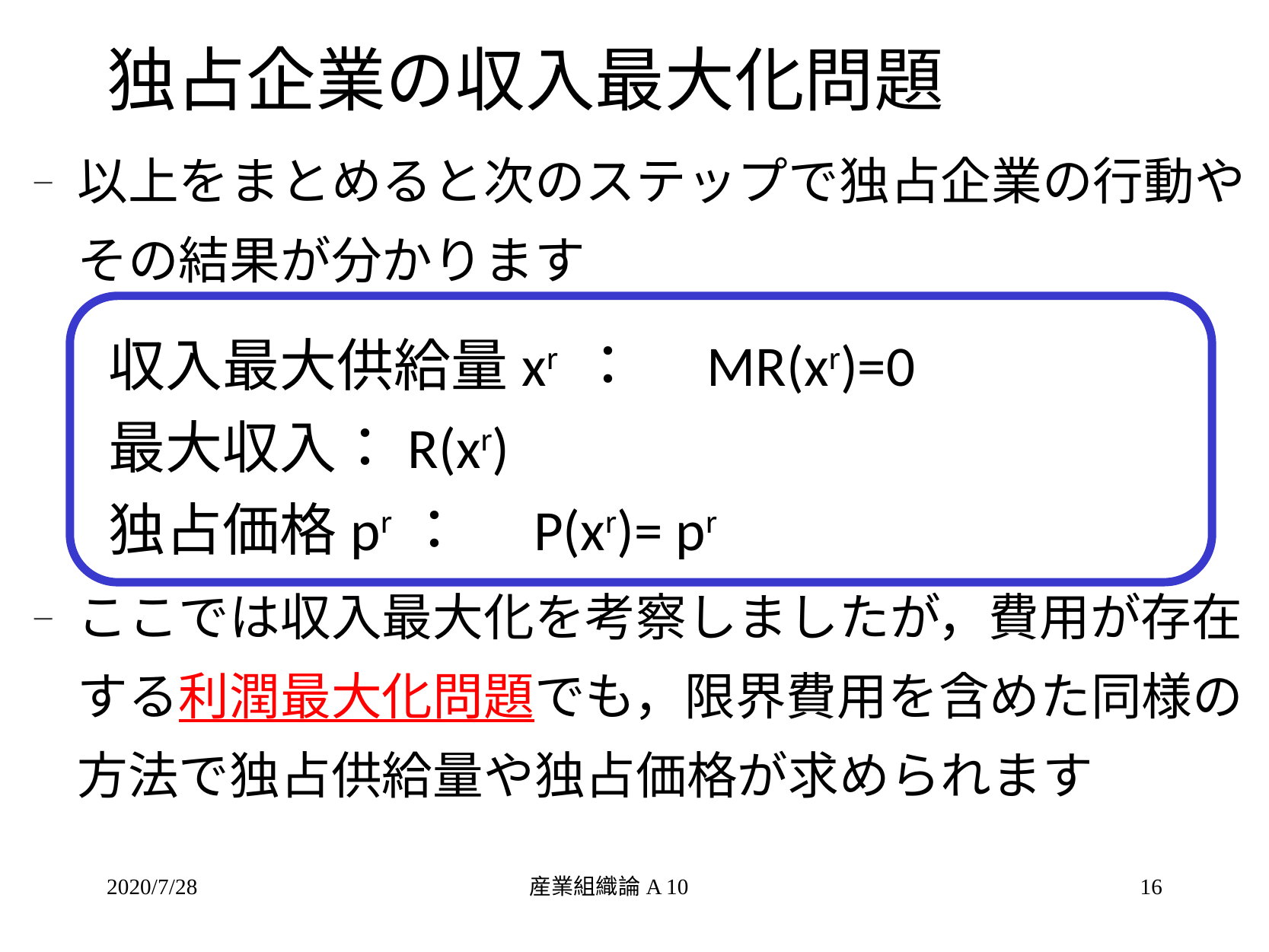

# 独占企業の収入最大化問題
以上をまとめると次のステップで独占企業の行動やその結果が分かります

ここでは収入最大化を考察しましたが，費用が存在する利潤最大化問題でも，限界費用を含めた同様の方法で独占供給量や独占価格が求められます
収入最大供給量xr ：　MR(xr)=0
最大収入：R(xr)
独占価格pr：　P(xr)= pr

2020/7/28
産業組織論A 10
16